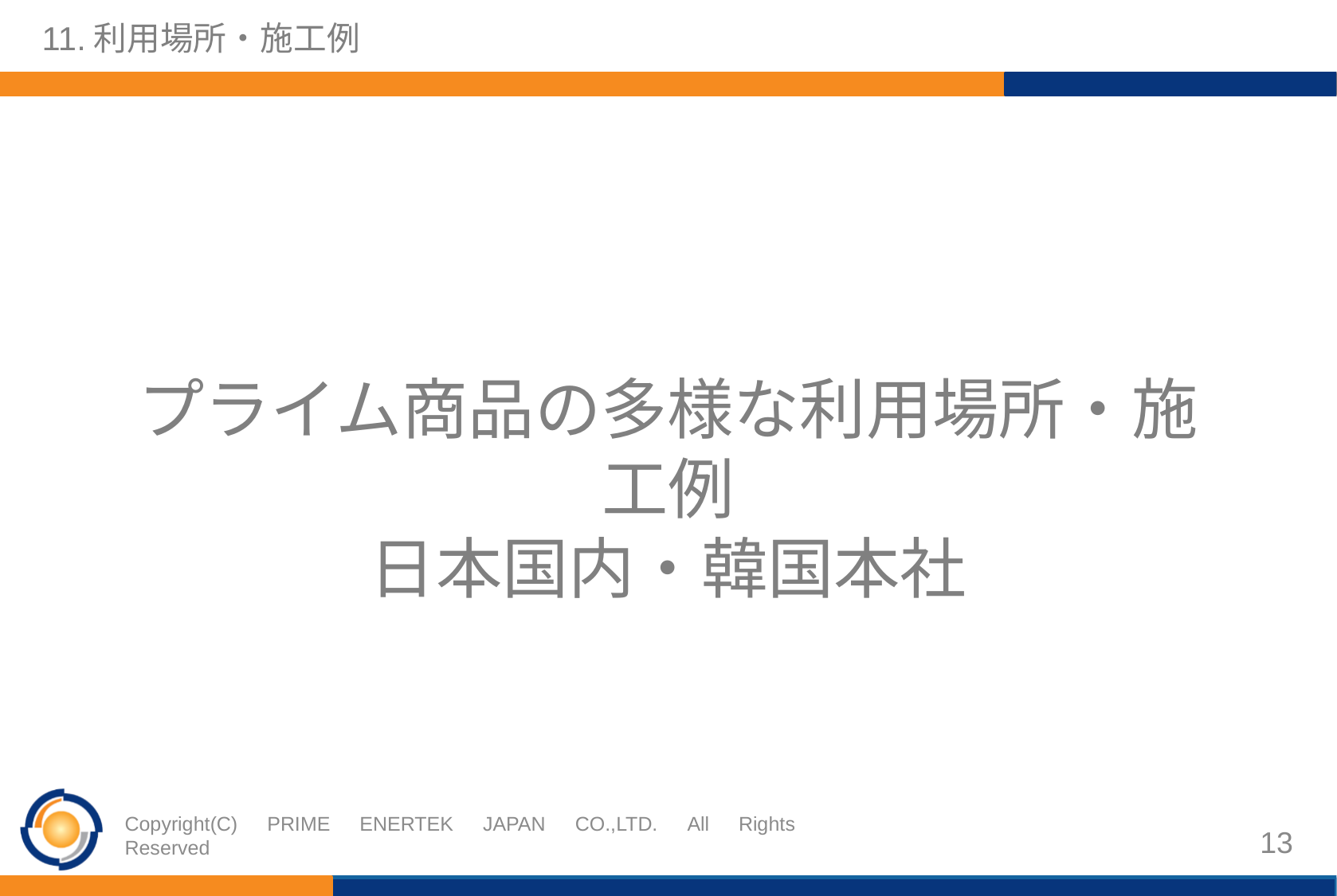

# 11.利用場所・施工例
プライム商品の多様な利用場所・施工例
日本国内・韓国本社
Copyright(C)　PRIME　ENERTEK　JAPAN　CO.,LTD.　All　Rights　Reserved
13